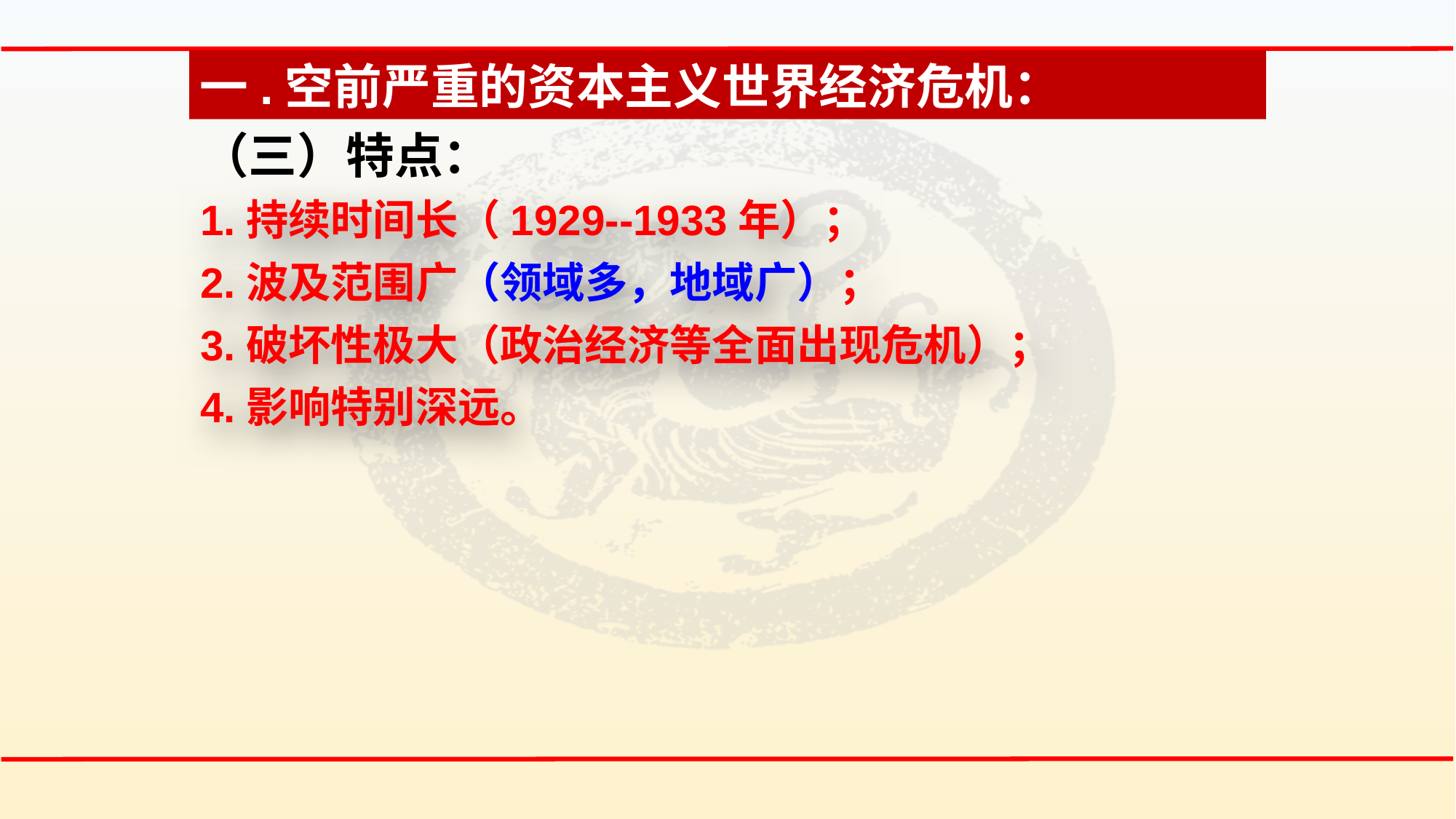

一.空前严重的资本主义世界经济危机：
（三）特点：
1.持续时间长（1929--1933年）；
2.波及范围广（领域多，地域广）；
3.破坏性极大（政治经济等全面出现危机）；
4.影响特别深远。